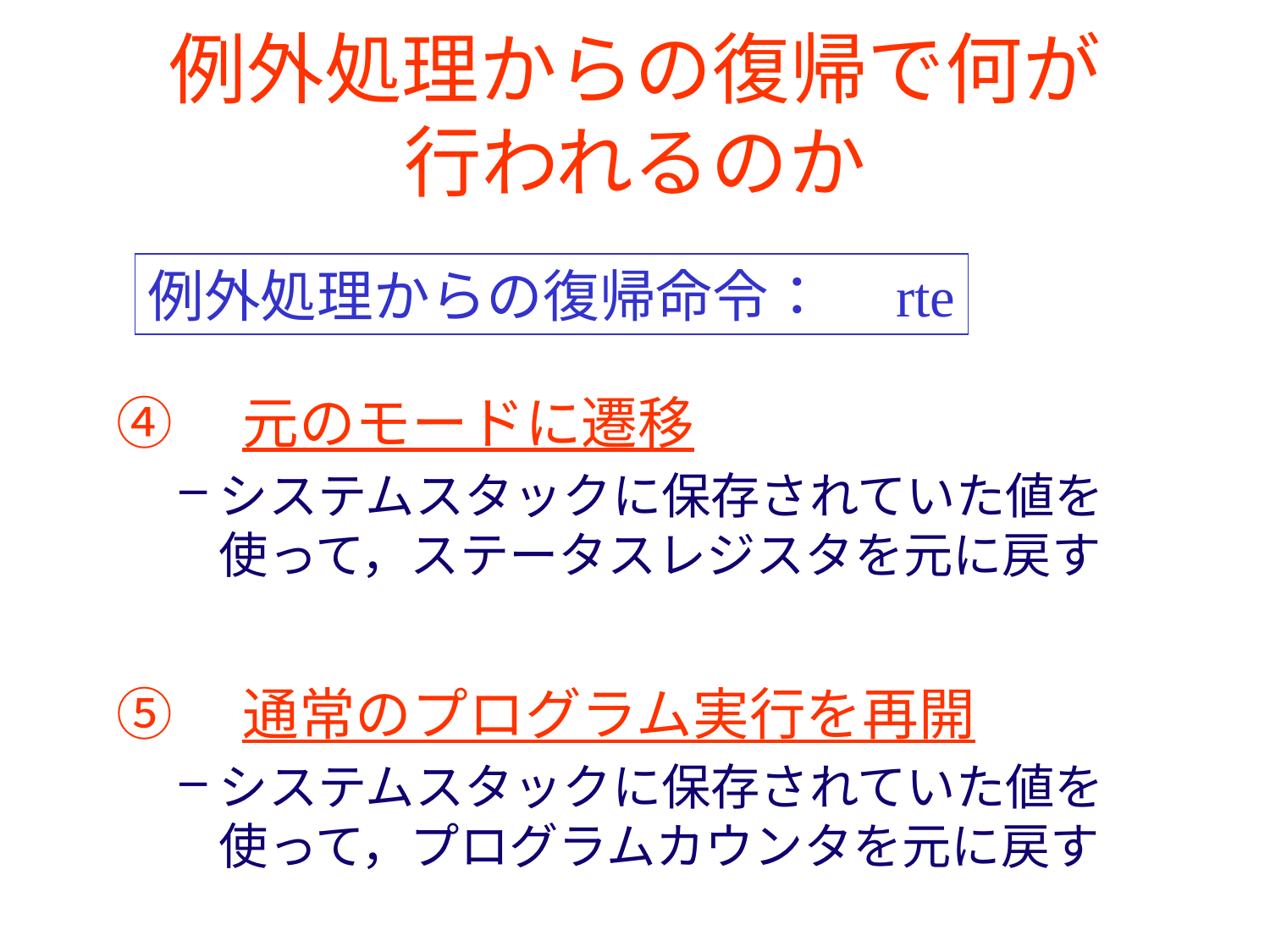

# 例外処理からの復帰で何が 行われるのか
例外処理からの復帰命令：　rte
④　元のモードに遷移
システムスタックに保存されていた値を使って，ステータスレジスタを元に戻す

⑤　通常のプログラム実行を再開
システムスタックに保存されていた値を使って，プログラムカウンタを元に戻す